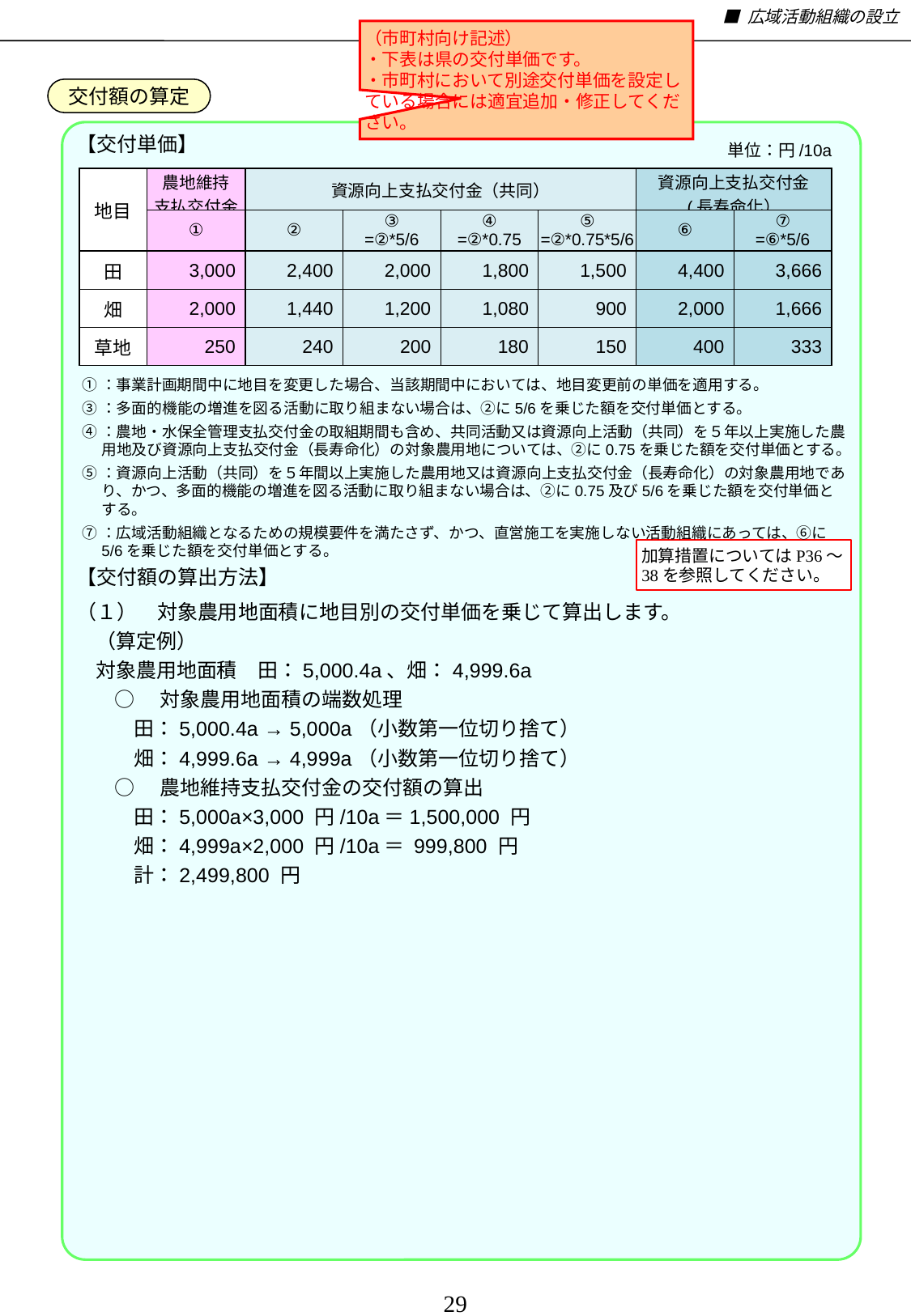

■ 広域活動組織の設立
（市町村向け記述）
・下表は県の交付単価です。
・市町村において別途交付単価を設定している場合には適宜追加・修正してください。

（北海道及び道内市町村向け記述）
北海道は下表を使用してください。
交付額の算定

| 地目 | 農地維持 支払交付金 | 資源向上支払交付金（共同） |  |  |  | 資源向上支払交付金 (長寿命化） |  |
| --- | --- | --- | --- | --- | --- | --- | --- |
|  | ① | ② | ③ =②\*5/6 | ④ =②\*0.75 | ⑤ =②\*0.75\*5/6 | ⑥ | ⑦ =⑥\*5/6 |
| 田 | 2、300 | 1、920 | 1、600 | 1、440 | 1、200 | 3、400 | 2、833 |
| 畑 | 1、000 | 480 | 400 | 360 | 300 | 600 | 500 |
| 草地 | 130 | 120 | 100 | 90 | 75 | 400 | 333 |
【交付単価】
単位：円/10a
| 地目 | 農地維持 支払交付金 | 資源向上支払交付金（共同） |  |  |  | 資源向上支払交付金 (長寿命化） |  |
| --- | --- | --- | --- | --- | --- | --- | --- |
|  | ① | ② | ③ =②\*5/6 | ④ =②\*0.75 | ⑤ =②\*0.75\*5/6 | ⑥ | ⑦ =⑥\*5/6 |
| 田 | 3,000 | 2,400 | 2,000 | 1,800 | 1,500 | 4,400 | 3,666 |
| 畑 | 2,000 | 1,440 | 1,200 | 1,080 | 900 | 2,000 | 1,666 |
| 草地 | 250 | 240 | 200 | 180 | 150 | 400 | 333 |
①：事業計画期間中に地目を変更した場合、当該期間中においては、地目変更前の単価を適用する。
③：多面的機能の増進を図る活動に取り組まない場合は、②に5/6を乗じた額を交付単価とする。
④：農地・水保全管理支払交付金の取組期間も含め、共同活動又は資源向上活動（共同）を５年以上実施した農用地及び資源向上支払交付金（長寿命化）の対象農用地については、②に0.75を乗じた額を交付単価とする。
⑤：資源向上活動（共同）を５年間以上実施した農用地又は資源向上支払交付金（長寿命化）の対象農用地であり、かつ、多面的機能の増進を図る活動に取り組まない場合は、②に0.75及び5/6を乗じた額を交付単価とする。
⑦：広域活動組織となるための規模要件を満たさず、かつ、直営施工を実施しない活動組織にあっては、⑥に5/6を乗じた額を交付単価とする。
加算措置についてはP36～38を参照してください。
【交付額の算出方法】
（１）　対象農用地面積に地目別の交付単価を乗じて算出します。
（算定例）
対象農用地面積　田：5,000.4a、畑：4,999.6a
○　対象農用地面積の端数処理
田：5,000.4a → 5,000a（小数第一位切り捨て）
畑：4,999.6a → 4,999a（小数第一位切り捨て）
○　農地維持支払交付金の交付額の算出
田：5,000a×3,000 円/10a＝1,500,000 円
畑：4,999a×2,000 円/10a＝ 999,800 円
計：2,499,800 円
29